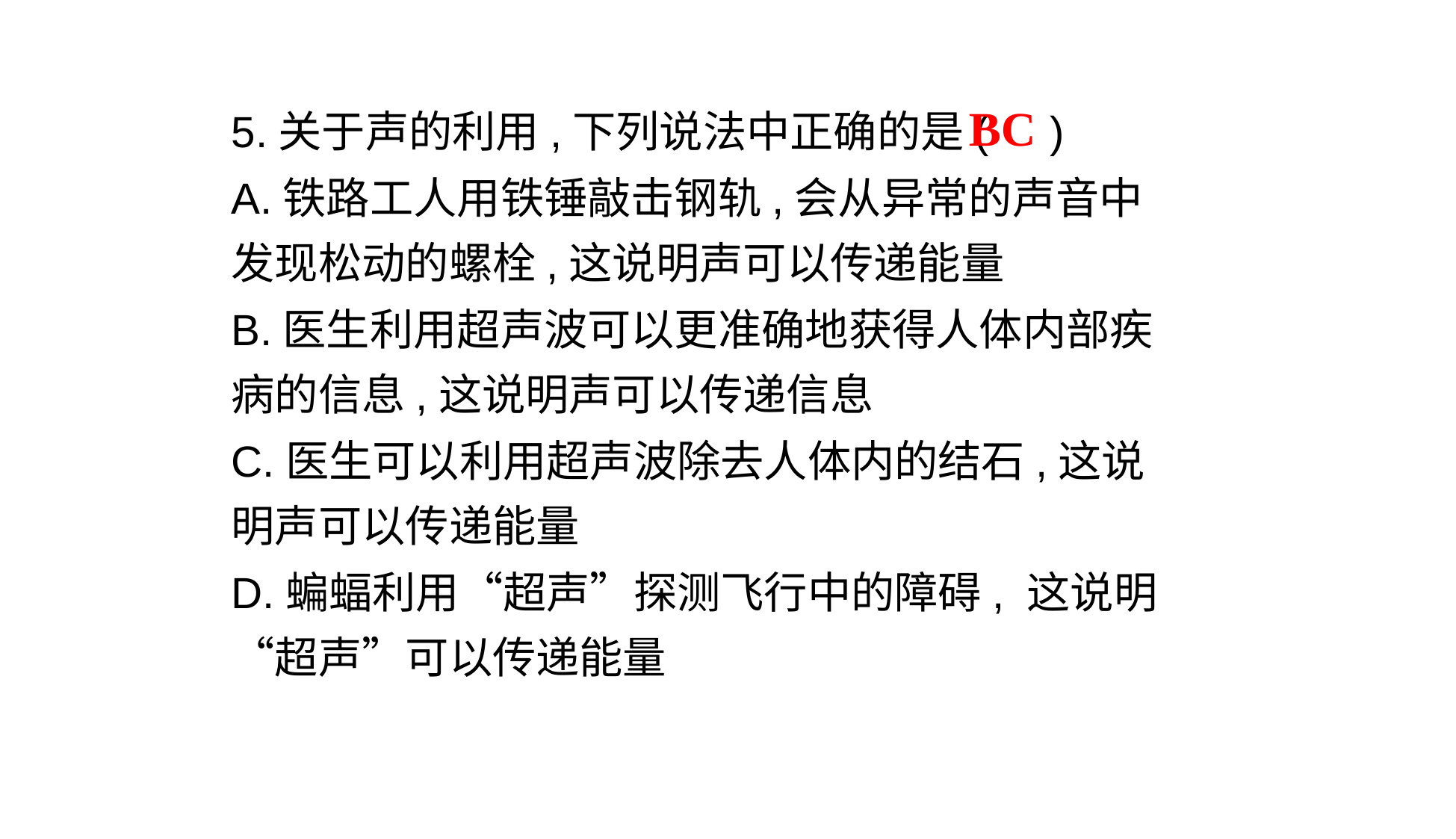

5.关于声的利用,下列说法中正确的是(     )
A.铁路工人用铁锤敲击钢轨,会从异常的声音中发现松动的螺栓,这说明声可以传递能量
B.医生利用超声波可以更准确地获得人体内部疾病的信息,这说明声可以传递信息
C.医生可以利用超声波除去人体内的结石,这说明声可以传递能量
D.蝙蝠利用“超声”探测飞行中的障碍, 这说明“超声”可以传递能量
BC